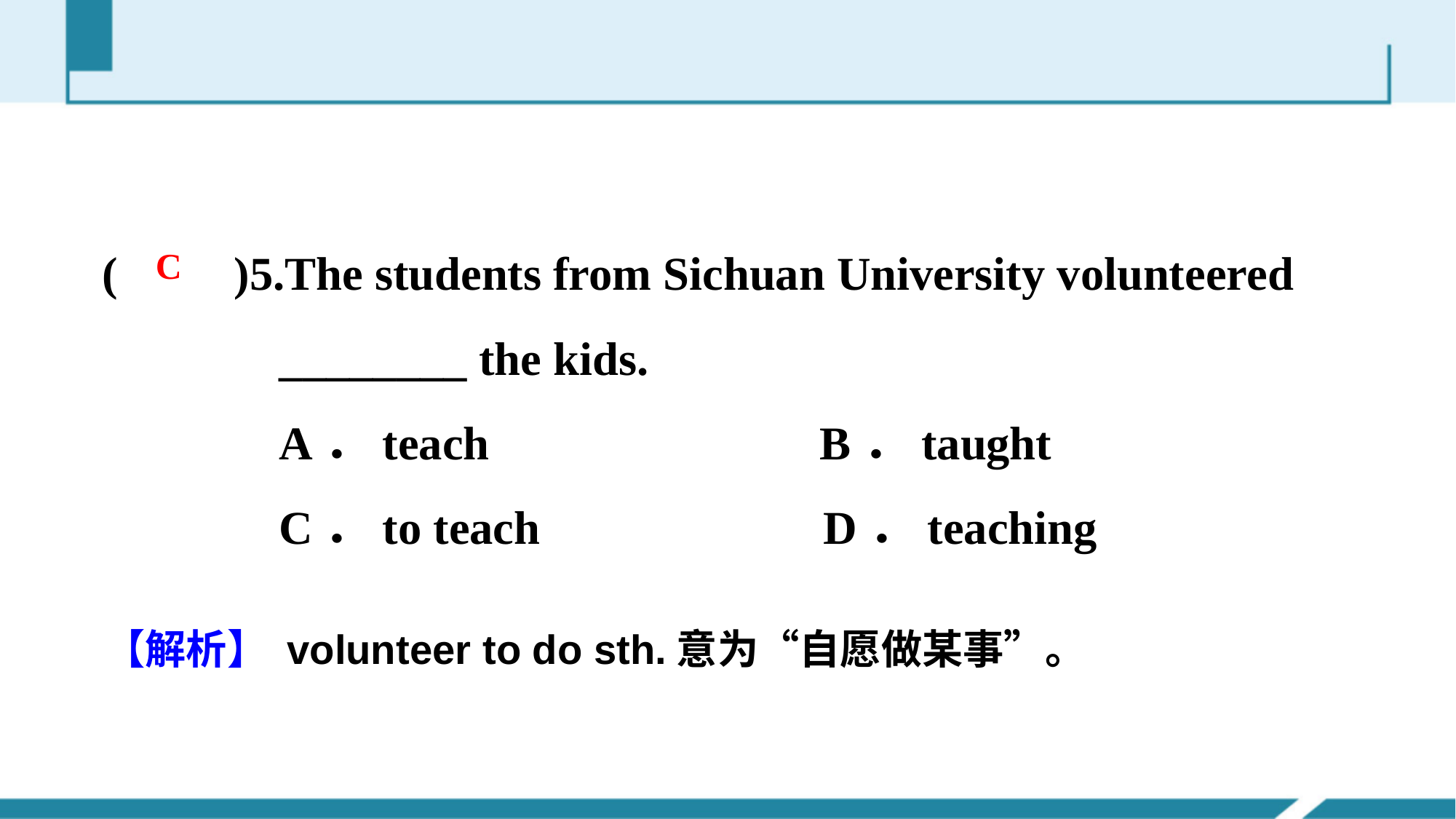

(　　)5.The students from Sichuan University volunteered
                ________ the kids.
                A．teach                            B．taught
                C．to teach                        D．teaching
C
【解析】 volunteer to do sth.意为“自愿做某事”。